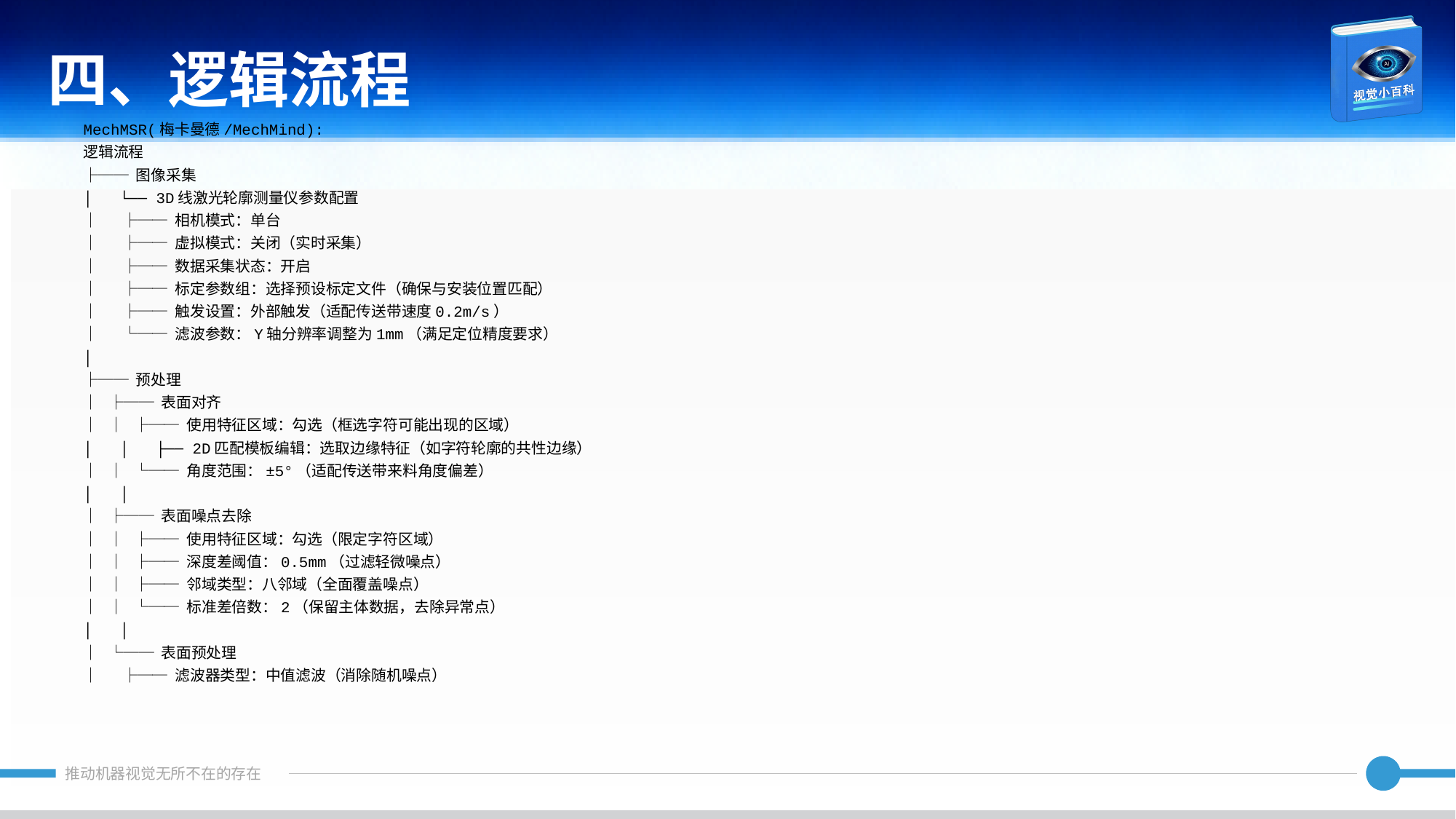

四、逻辑流程

MechMSR(梅卡曼德/MechMind):
逻辑流程
├── 图像采集
│   └── 3D线激光轮廓测量仪参数配置
│       ├── 相机模式：单台
│       ├── 虚拟模式：关闭（实时采集）
│       ├── 数据采集状态：开启
│       ├── 标定参数组：选择预设标定文件（确保与安装位置匹配）
│       ├── 触发设置：外部触发（适配传送带速度0.2m/s）
│       └── 滤波参数：Y轴分辨率调整为1mm（满足定位精度要求）
│
├── 预处理
│   ├── 表面对齐
│   │   ├── 使用特征区域：勾选（框选字符可能出现的区域）
│   │   ├── 2D匹配模板编辑：选取边缘特征（如字符轮廓的共性边缘）
│   │   └── 角度范围：±5°（适配传送带来料角度偏差）
│   │
│   ├── 表面噪点去除
│   │   ├── 使用特征区域：勾选（限定字符区域）
│   │   ├── 深度差阈值：0.5mm（过滤轻微噪点）
│   │   ├── 邻域类型：八邻域（全面覆盖噪点）
│   │   └── 标准差倍数：2（保留主体数据，去除异常点）
│   │
│   └── 表面预处理
│       ├── 滤波器类型：中值滤波（消除随机噪点）
9